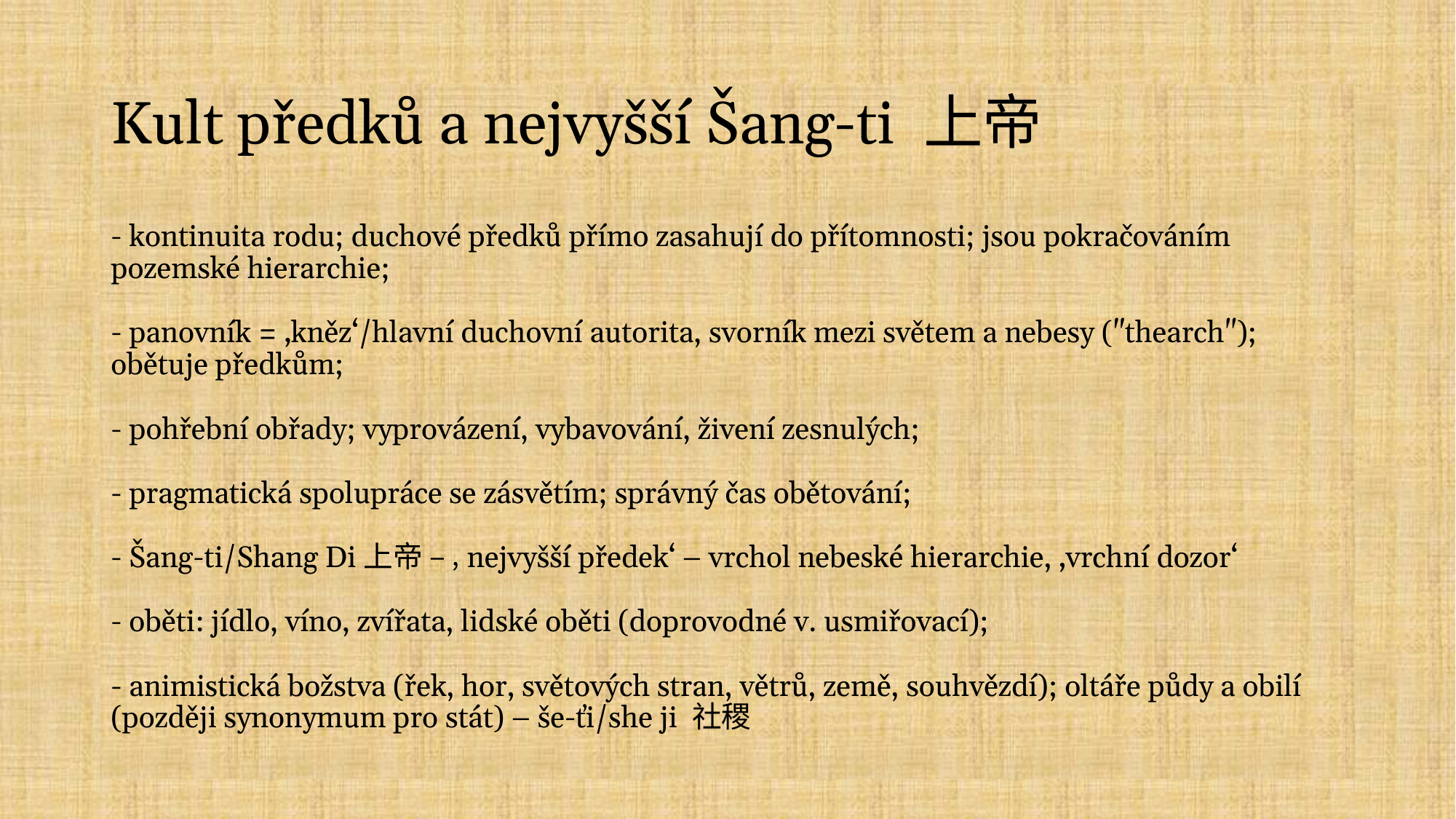

# Kult předků a nejvyšší Šang-ti 上帝 - kontinuita rodu; duchové předků přímo zasahují do přítomnosti; jsou pokračováním pozemské hierarchie; - panovník = ‚kněz‘/hlavní duchovní autorita, svorník mezi světem a nebesy ("thearch"); obětuje předkům; - pohřební obřady; vyprovázení, vybavování, živení zesnulých; - pragmatická spolupráce se zásvětím; správný čas obětování; - Šang-ti/Shang Di上帝 – ‚nejvyšší předek‘ – vrchol nebeské hierarchie, ‚vrchní dozor‘ - oběti: jídlo, víno, zvířata, lidské oběti (doprovodné v. usmiřovací); - animistická božstva (řek, hor, světových stran, větrů, země, souhvězdí); oltáře půdy a obilí (později synonymum pro stát) – še-ťi/she ji 社稷